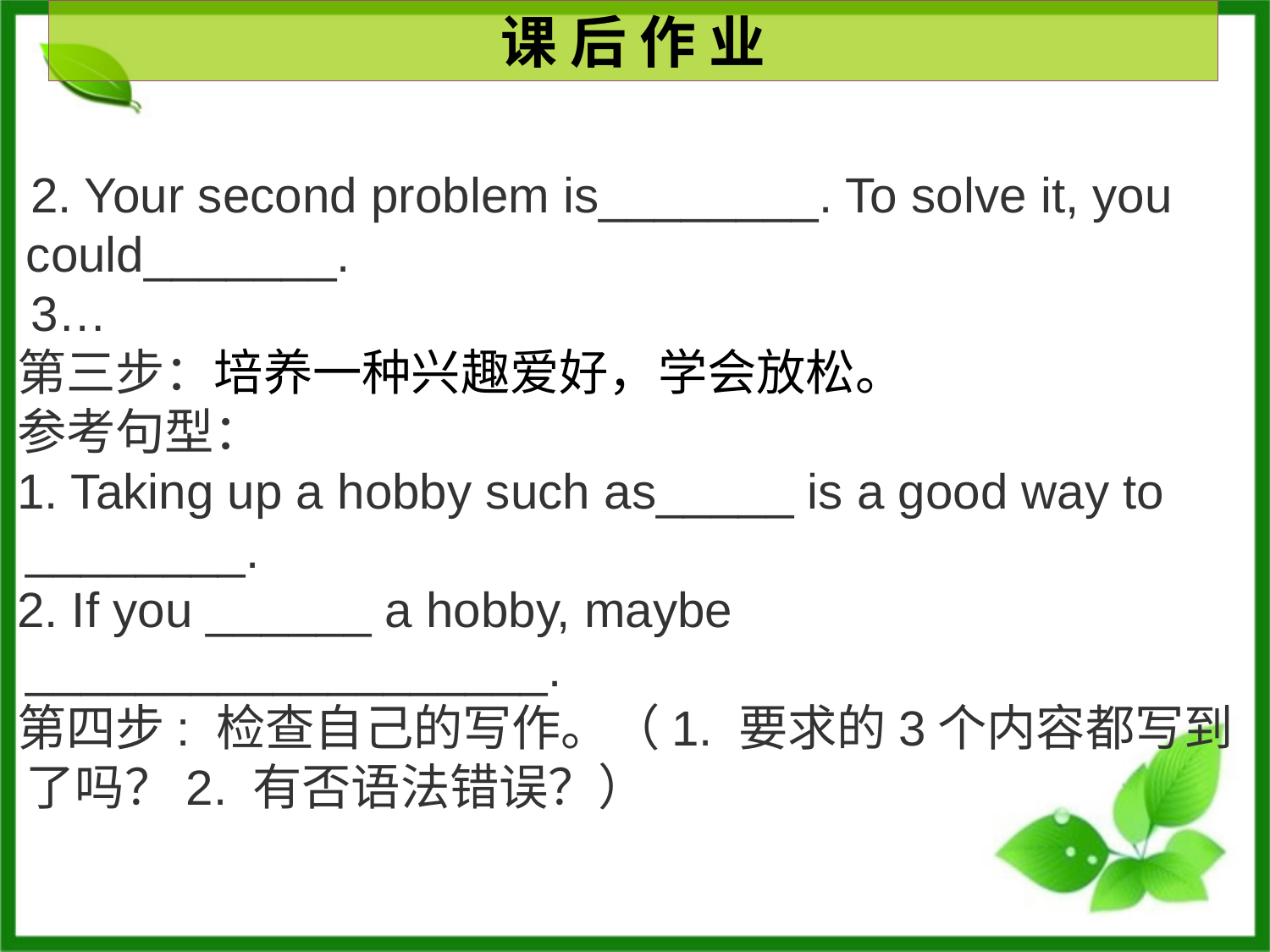

课 后 作 业
 2. Your second problem is________. To solve it, you could_______.
 3…
第三步：培养一种兴趣爱好，学会放松。
参考句型：
1. Taking up a hobby such as_____ is a good way to ________.
2. If you ______ a hobby, maybe ___________________.
第四步: 检查自己的写作。（1. 要求的3个内容都写到了吗？2. 有否语法错误？）